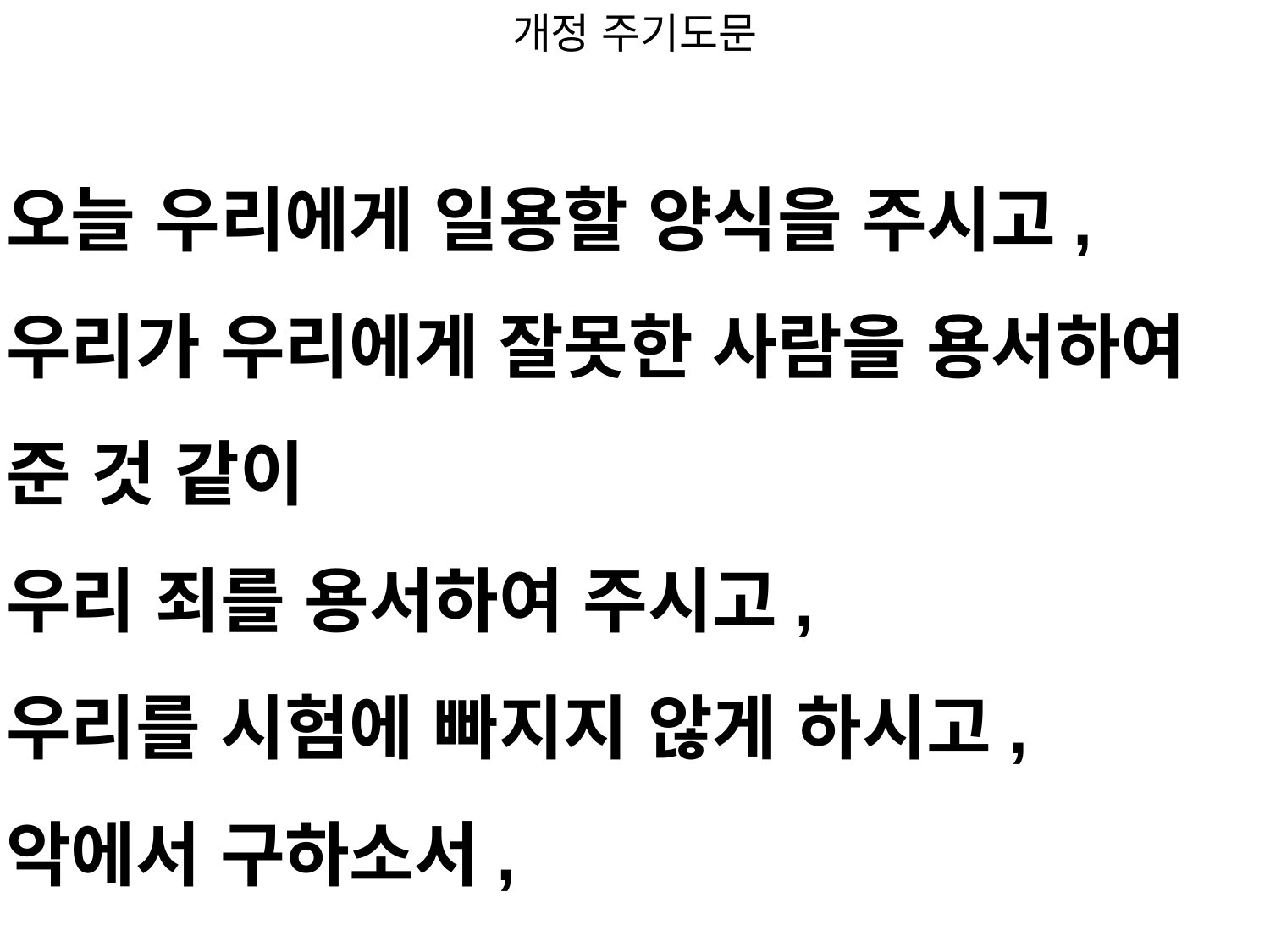

개정 주기도문
#
오늘 우리에게 일용할 양식을 주시고,
우리가 우리에게 잘못한 사람을 용서하여 준 것 같이
우리 죄를 용서하여 주시고,
우리를 시험에 빠지지 않게 하시고,
악에서 구하소서,